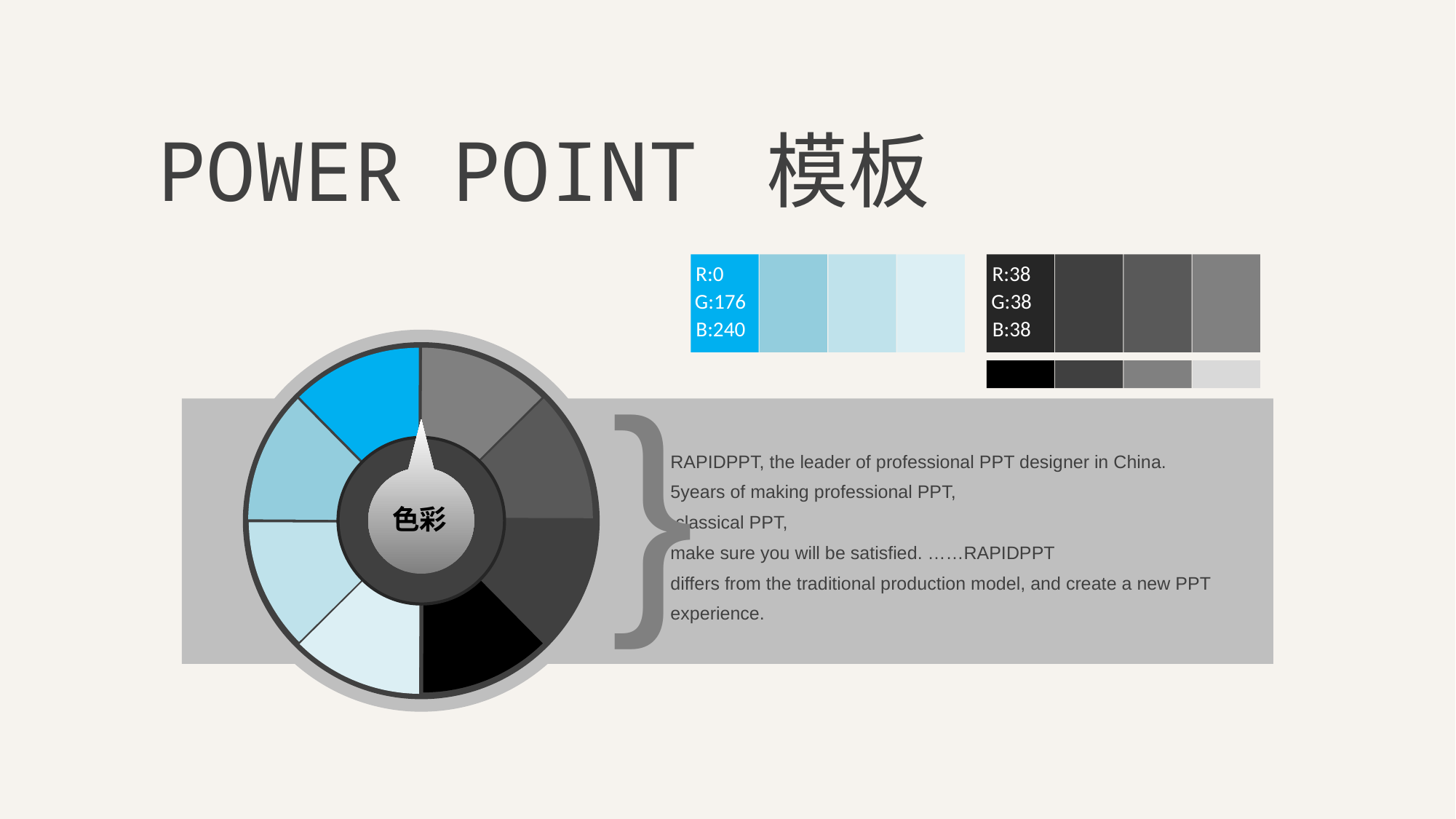

POWER POINT 模板

R:0
G:176
B:240

R:38
G:38
B:38

色彩

}

RAPIDPPT, the leader of professional PPT designer in China.
5years of making professional PPT,
 classical PPT,
make sure you will be satisfied. ……RAPIDPPT
differs from the traditional production model, and create a new PPT experience.